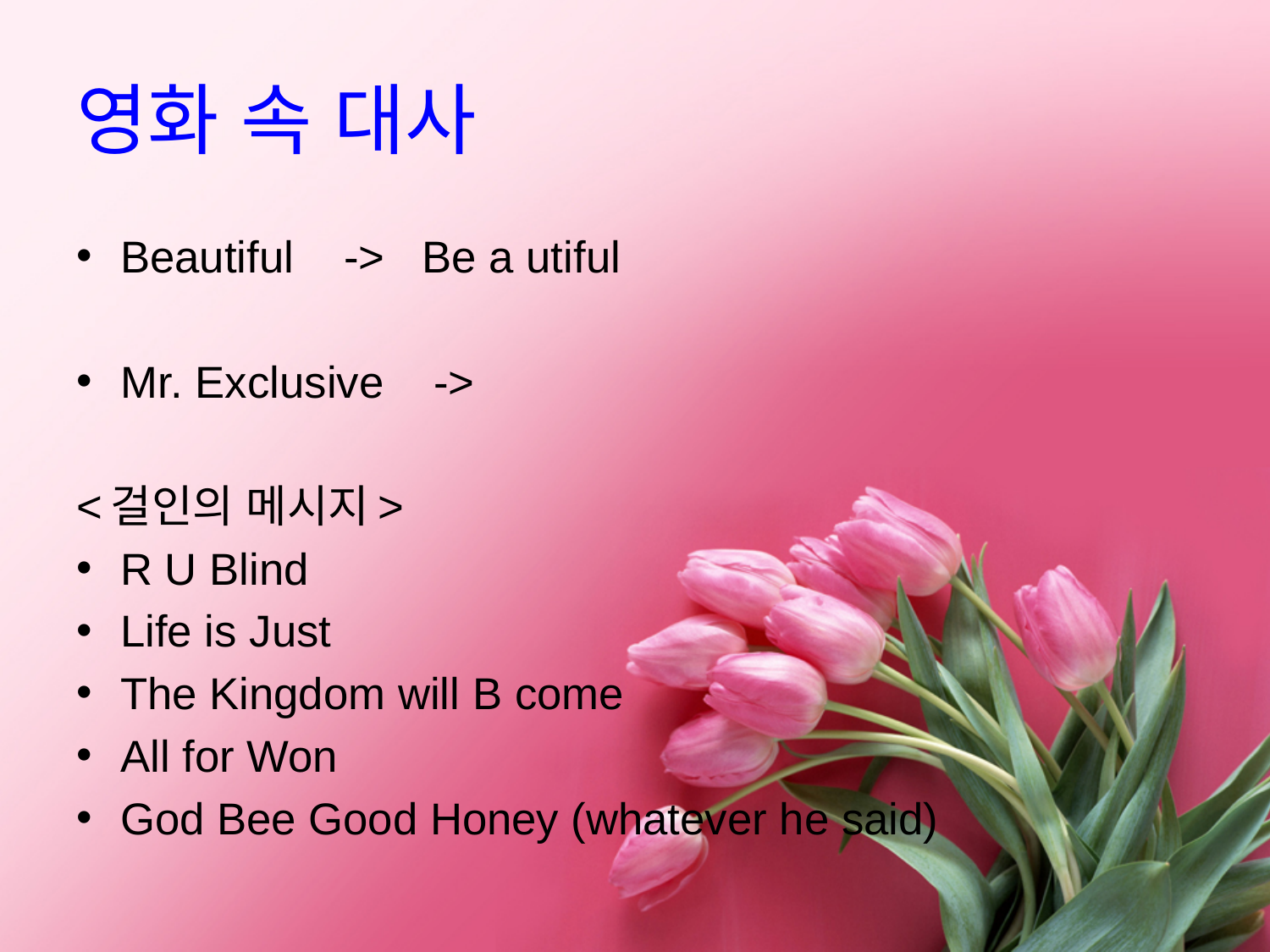

# 영화 속 대사
Beautiful    ->   Be a utiful

Mr. Exclusive    ->

<걸인의 메시지>
R U Blind
Life is Just
The Kingdom will B come
All for Won
God Bee Good Honey (whatever he said)